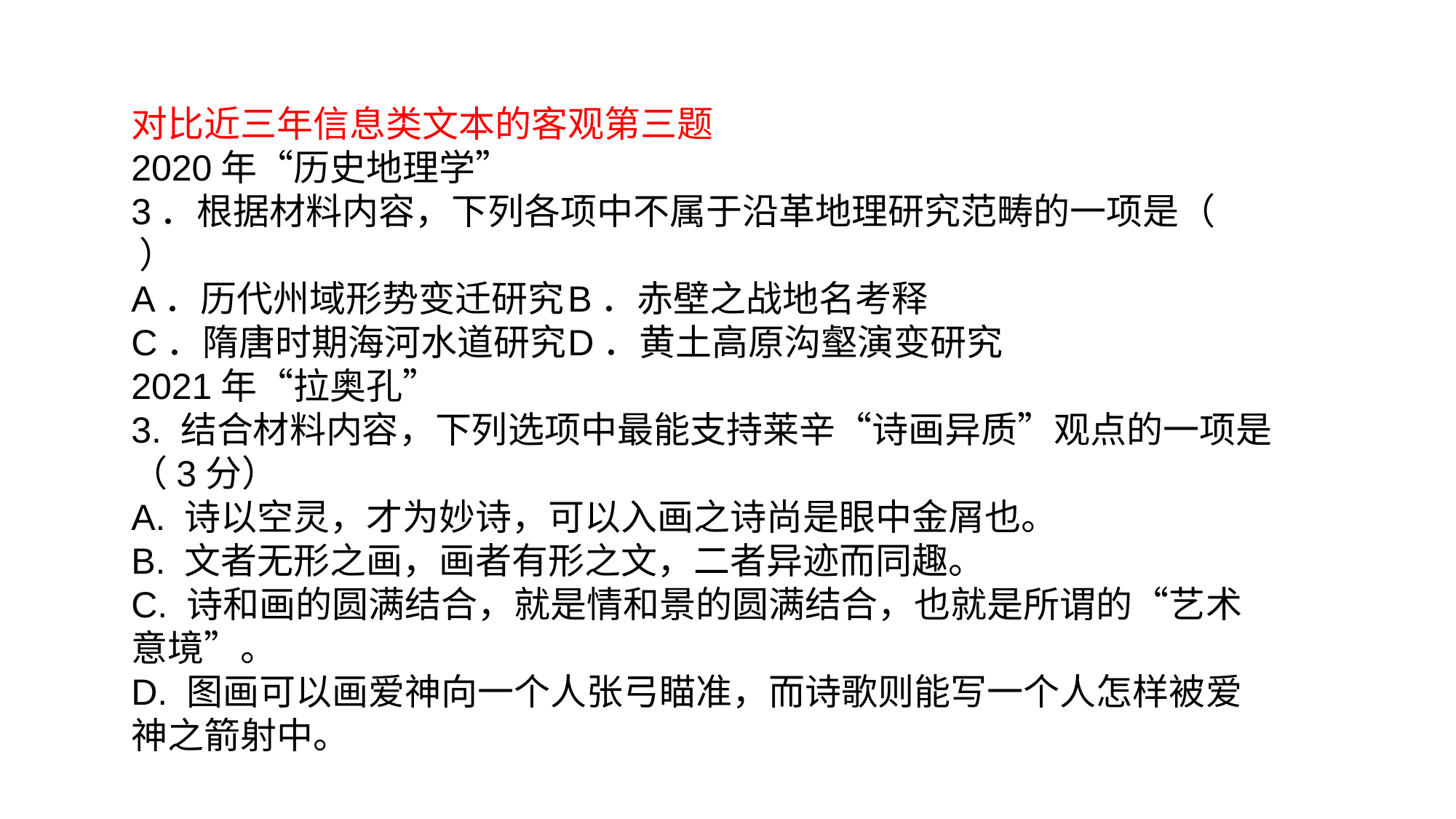

对比近三年信息类文本的客观第三题
2020年“历史地理学”
3．根据材料内容，下列各项中不属于沿革地理研究范畴的一项是（    ）
A．历代州域形势变迁研究	B．赤壁之战地名考释
C．隋唐时期海河水道研究	D．黄土高原沟壑演变研究
2021年“拉奥孔”
3. 结合材料内容，下列选项中最能支持莱辛“诗画异质”观点的一项是（3分）
A. 诗以空灵，才为妙诗，可以入画之诗尚是眼中金屑也。
B. 文者无形之画，画者有形之文，二者异迹而同趣。
C. 诗和画的圆满结合，就是情和景的圆满结合，也就是所谓的“艺术意境”。
D. 图画可以画爱神向一个人张弓瞄准，而诗歌则能写一个人怎样被爱神之箭射中。